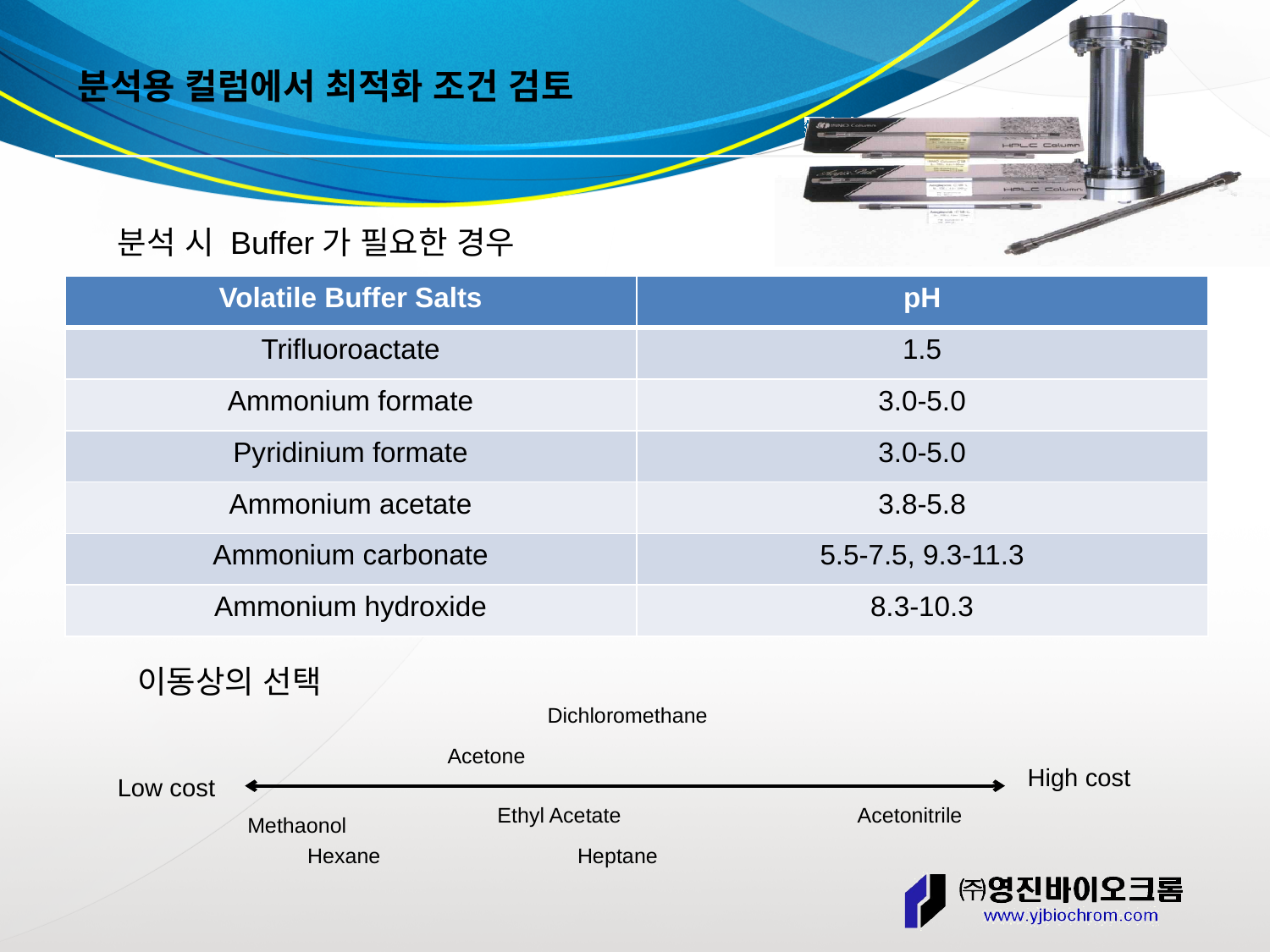

# 분석용 컬럼에서 최적화 조건 검토
분석 시 Buffer가 필요한 경우
| Volatile Buffer Salts | pH |
| --- | --- |
| Trifluoroactate | 1.5 |
| Ammonium formate | 3.0-5.0 |
| Pyridinium formate | 3.0-5.0 |
| Ammonium acetate | 3.8-5.8 |
| Ammonium carbonate | 5.5-7.5, 9.3-11.3 |
| Ammonium hydroxide | 8.3-10.3 |
이동상의 선택
Dichloromethane
Acetone
High cost
Low cost
Ethyl Acetate
Acetonitrile
Methaonol
Hexane
Heptane